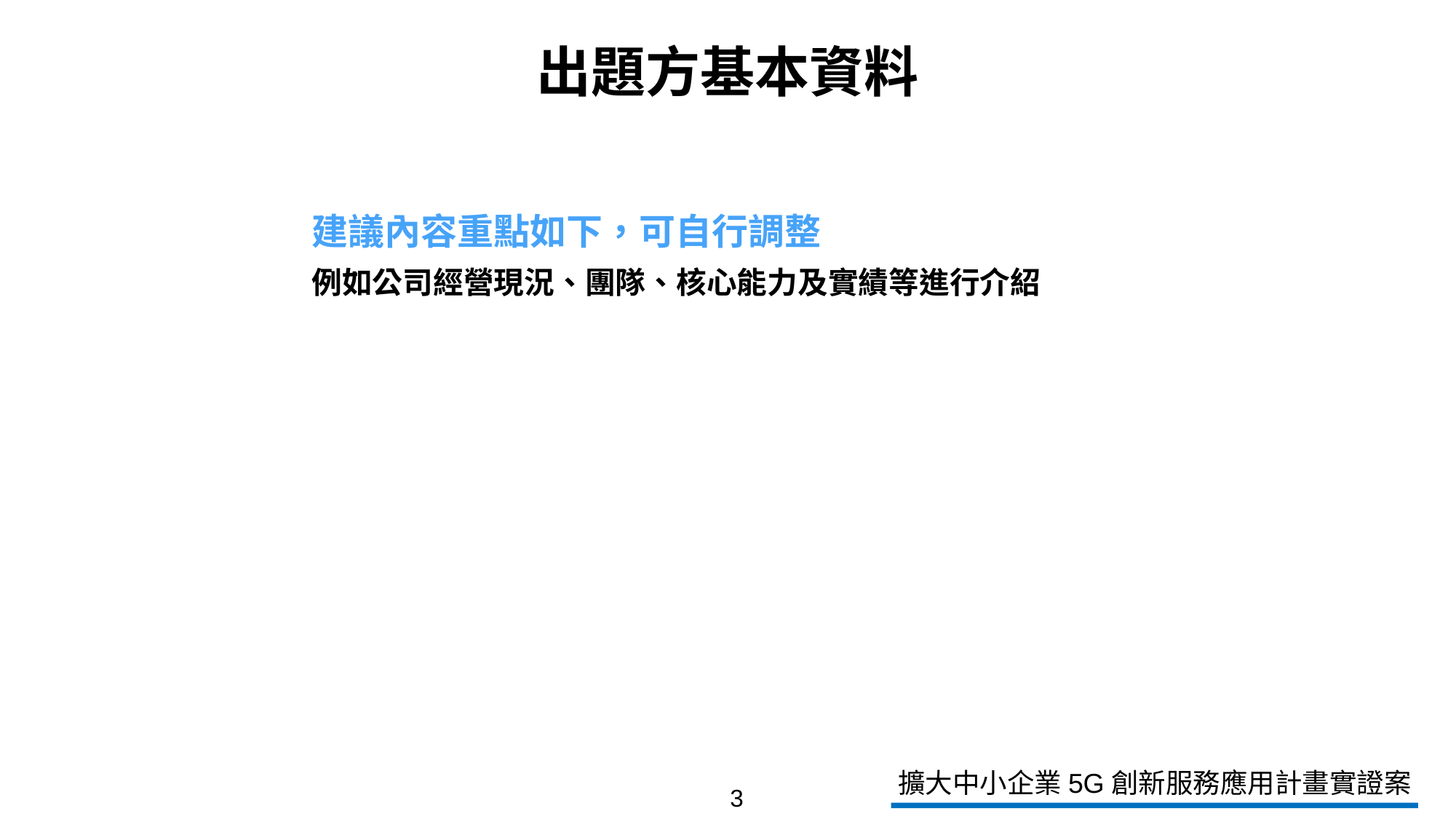

出題方基本資料
建議內容重點如下，可自行調整
例如公司經營現況、團隊、核心能力及實績等進行介紹
3